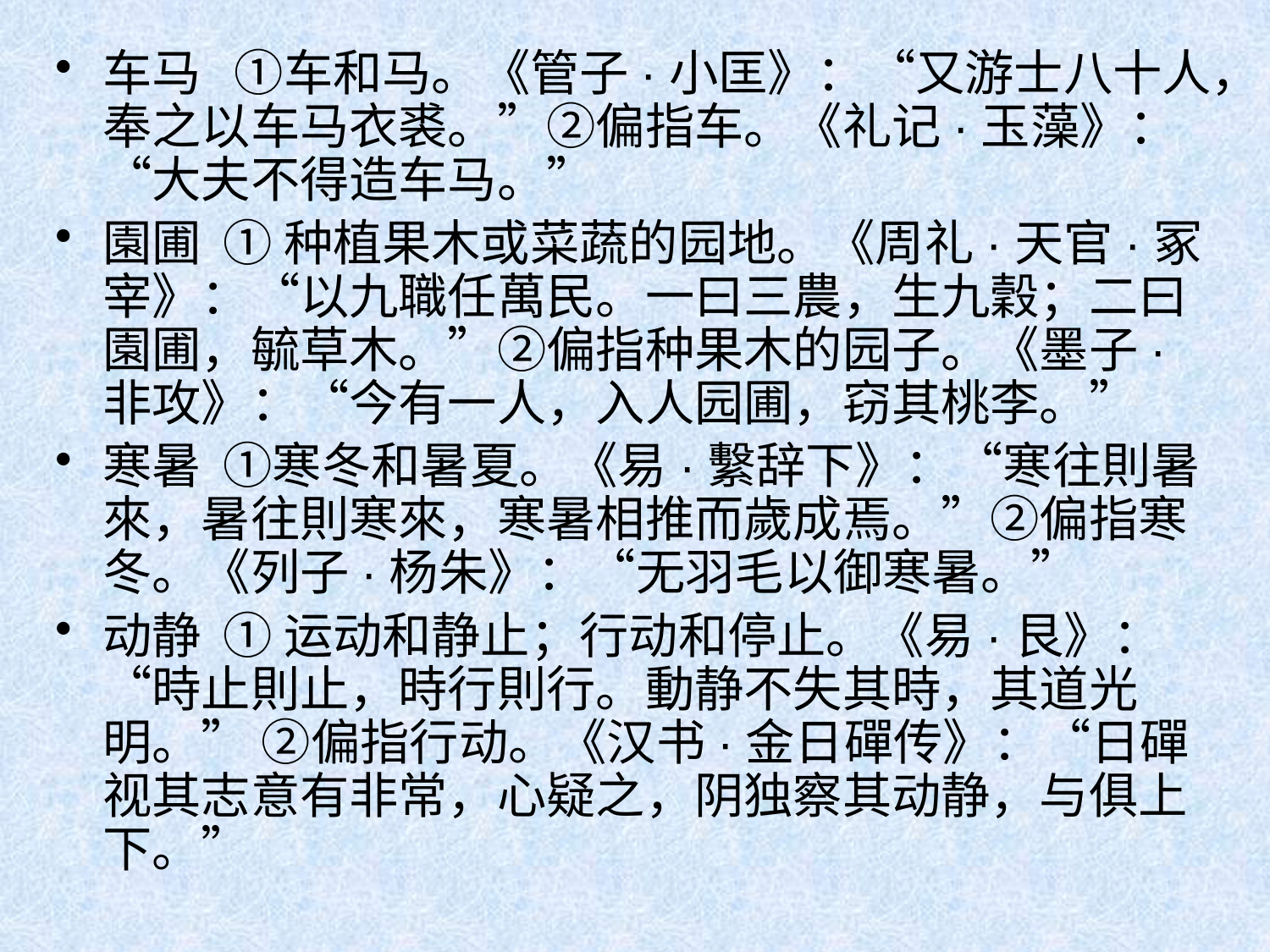

车马   ①车和马。《管子·小匡》：“又游士八十人，奉之以车马衣裘。”②偏指车。《礼记·玉藻》：“大夫不得造车马。”
園圃  ① 种植果木或菜蔬的园地。《周礼·天官·冢宰》：“以九職任萬民。一曰三農，生九穀；二曰園圃，毓草木。”②偏指种果木的园子。《墨子·非攻》：“今有一人，入人园圃，窃其桃李。”
寒暑  ①寒冬和暑夏。《易·繫辞下》：“寒往則暑來，暑往則寒來，寒暑相推而歲成焉。”②偏指寒冬。《列子·杨朱》：“无羽毛以御寒暑。”
动静  ① 运动和静止；行动和停止。《易·艮》：“時止則止，時行則行。動静不失其時，其道光明。” ②偏指行动。《汉书·金日磾传》：“日磾视其志意有非常，心疑之，阴独察其动静，与俱上下。”